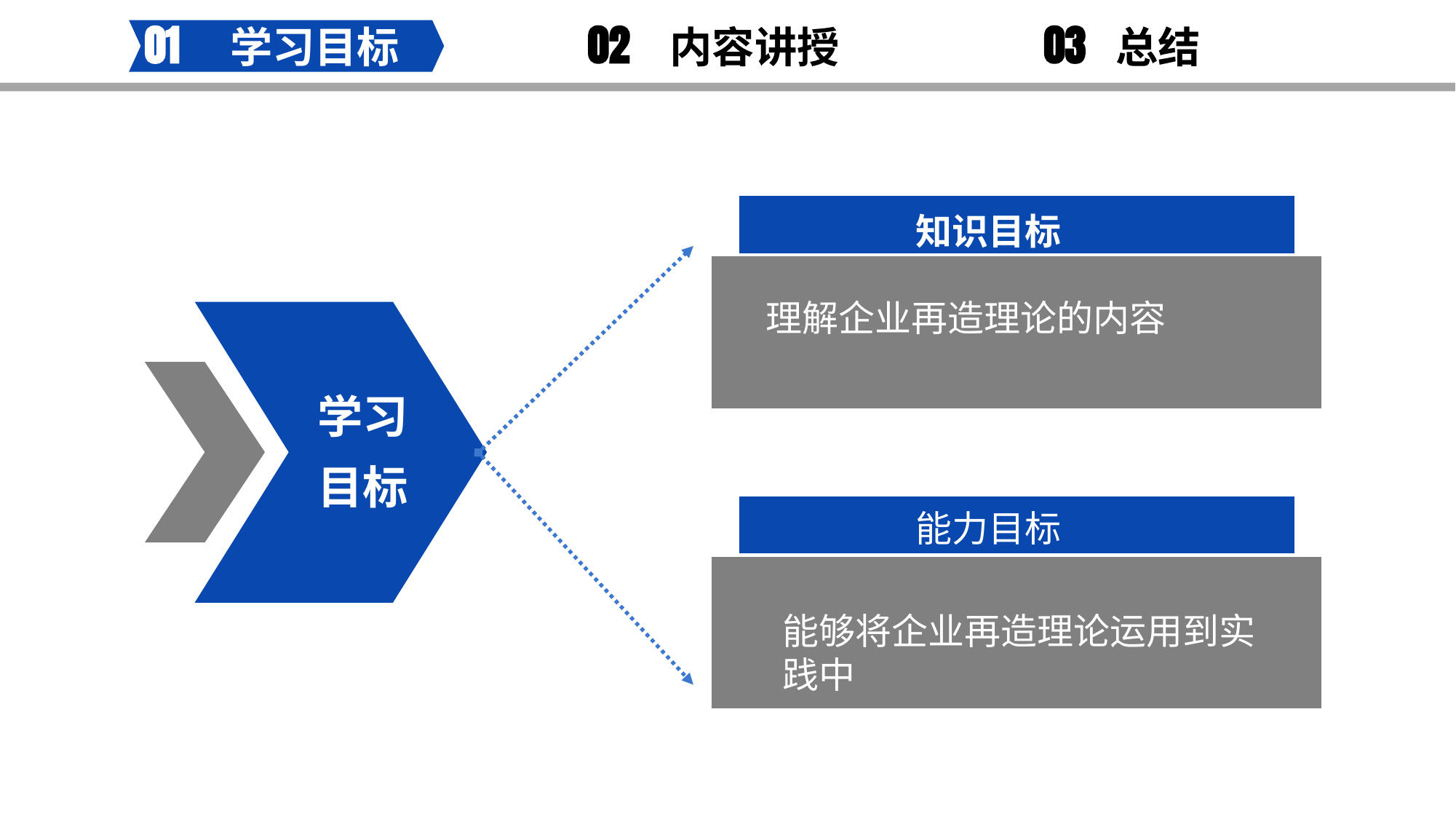

02   内容讲授
03  总结

01    学习目标

知识目标

理解企业再造理论的内容

学习目标
能进行有效沟通

能力目标

能够将企业再造理论运用到实践中